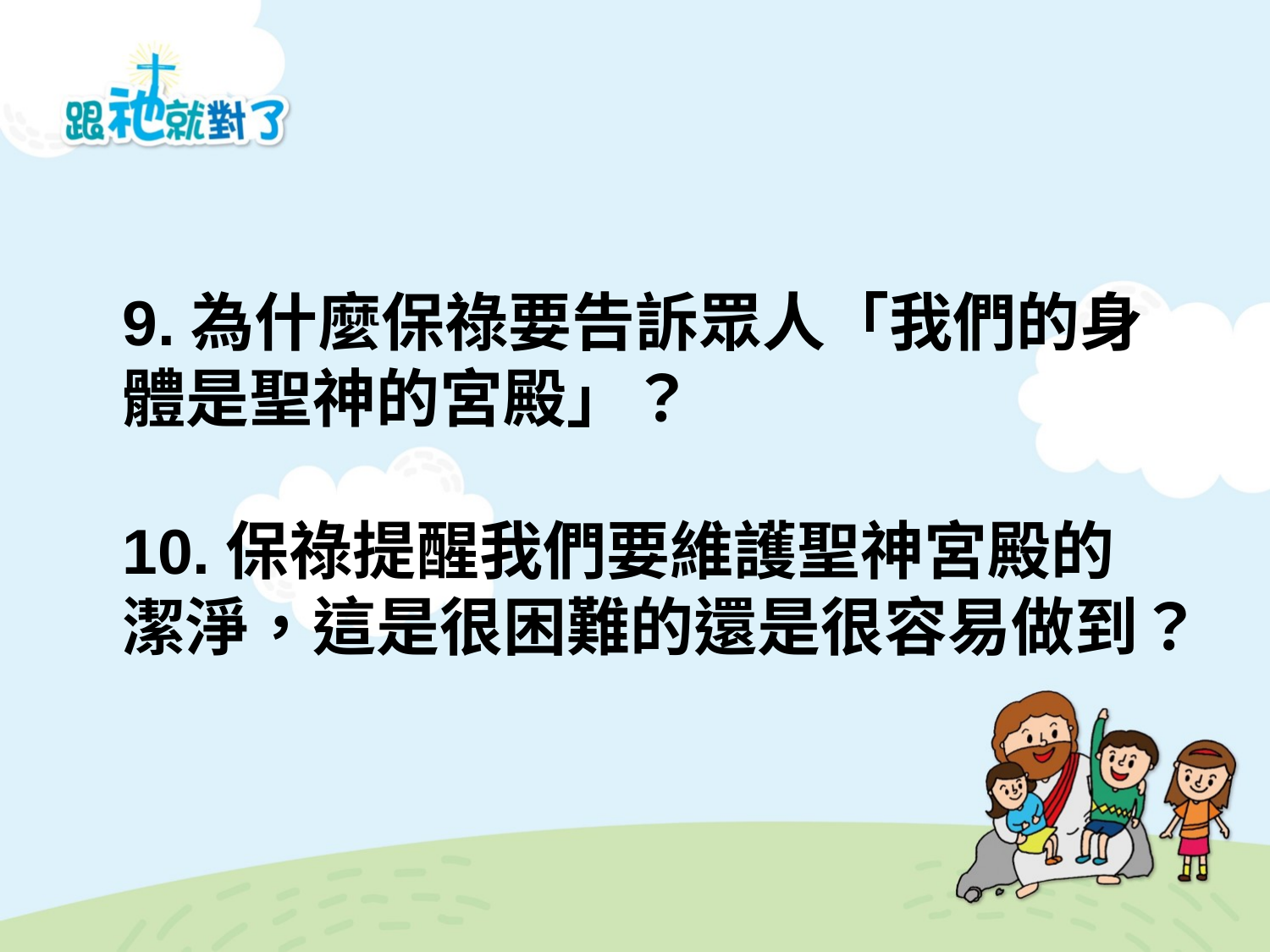

9.為什麼保祿要告訴眾人「我們的身體是聖神的宮殿」？

10.保祿提醒我們要維護聖神宮殿的潔淨，這是很困難的還是很容易做到？